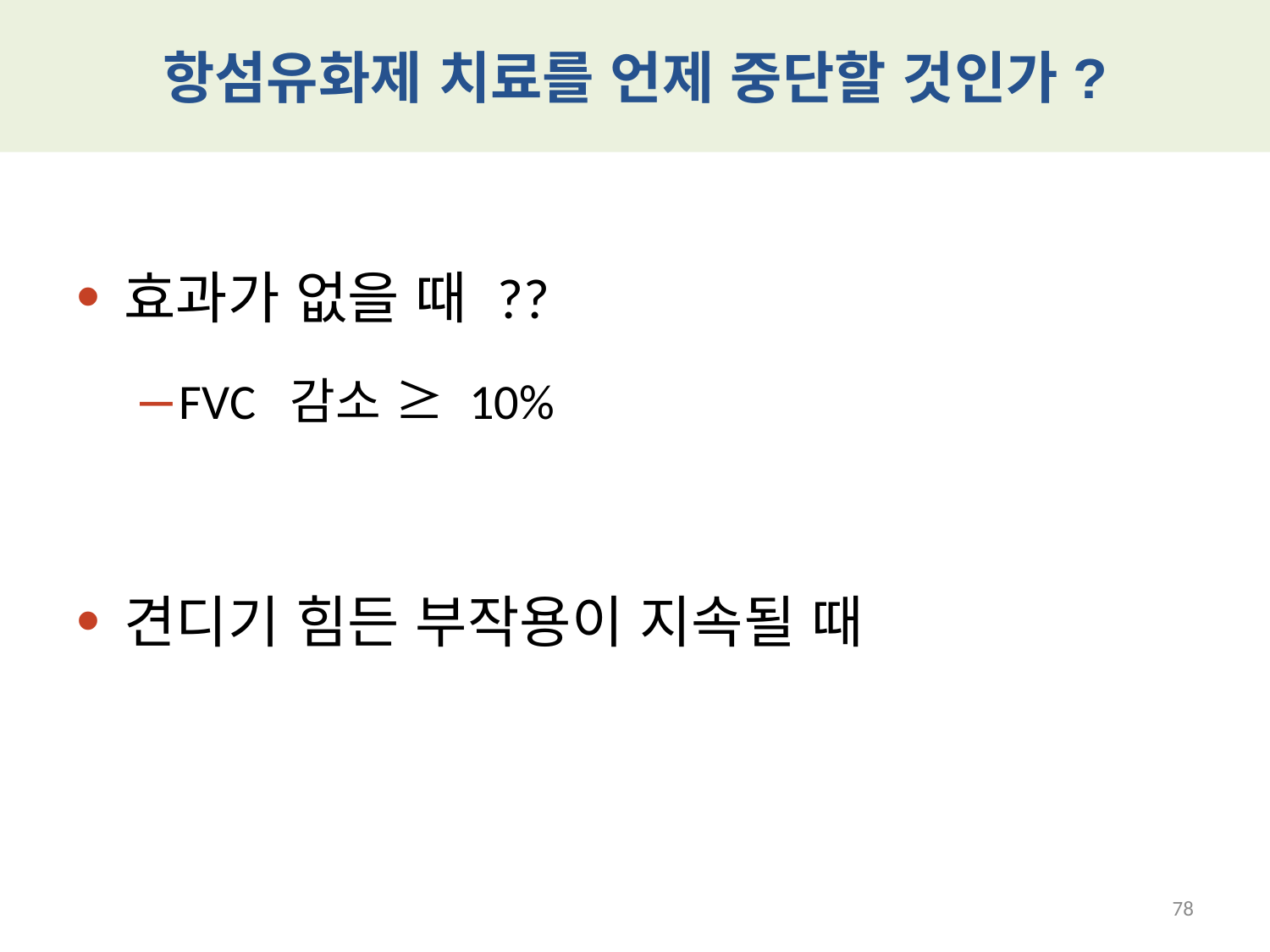

항섬유화제 치료를 언제 중단할 것인가?
효과가 없을 때 ??
FVC  감소 ≥ 10%

견디기 힘든 부작용이 지속될 때
78